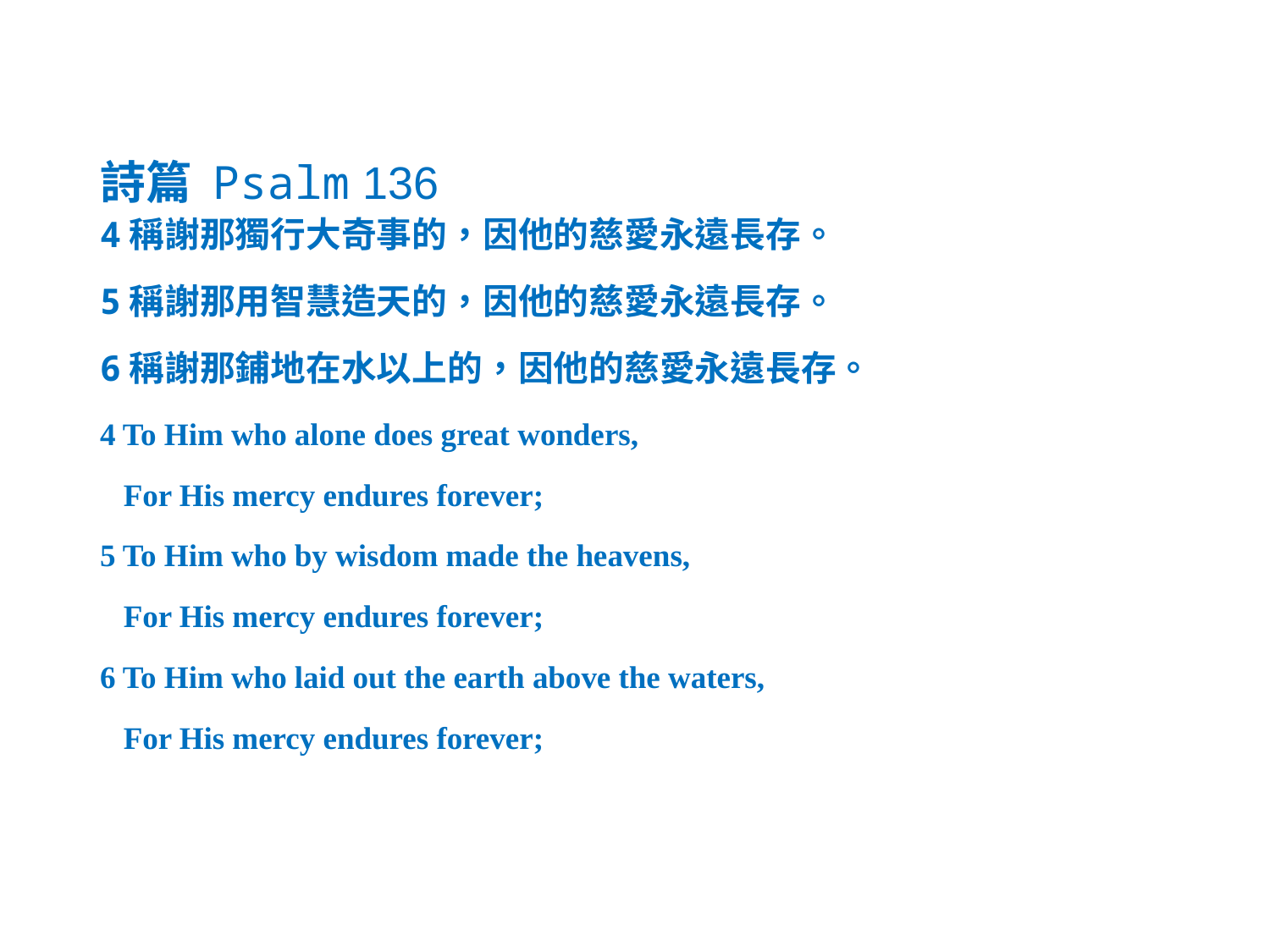

詩篇 Psalm 136
4稱謝那獨行大奇事的，因他的慈愛永遠長存。
5稱謝那用智慧造天的，因他的慈愛永遠長存。
6稱謝那鋪地在水以上的，因他的慈愛永遠長存。
4 To Him who alone does great wonders,
   For His mercy endures forever;
5 To Him who by wisdom made the heavens,
   For His mercy endures forever;
6 To Him who laid out the earth above the waters,
   For His mercy endures forever;